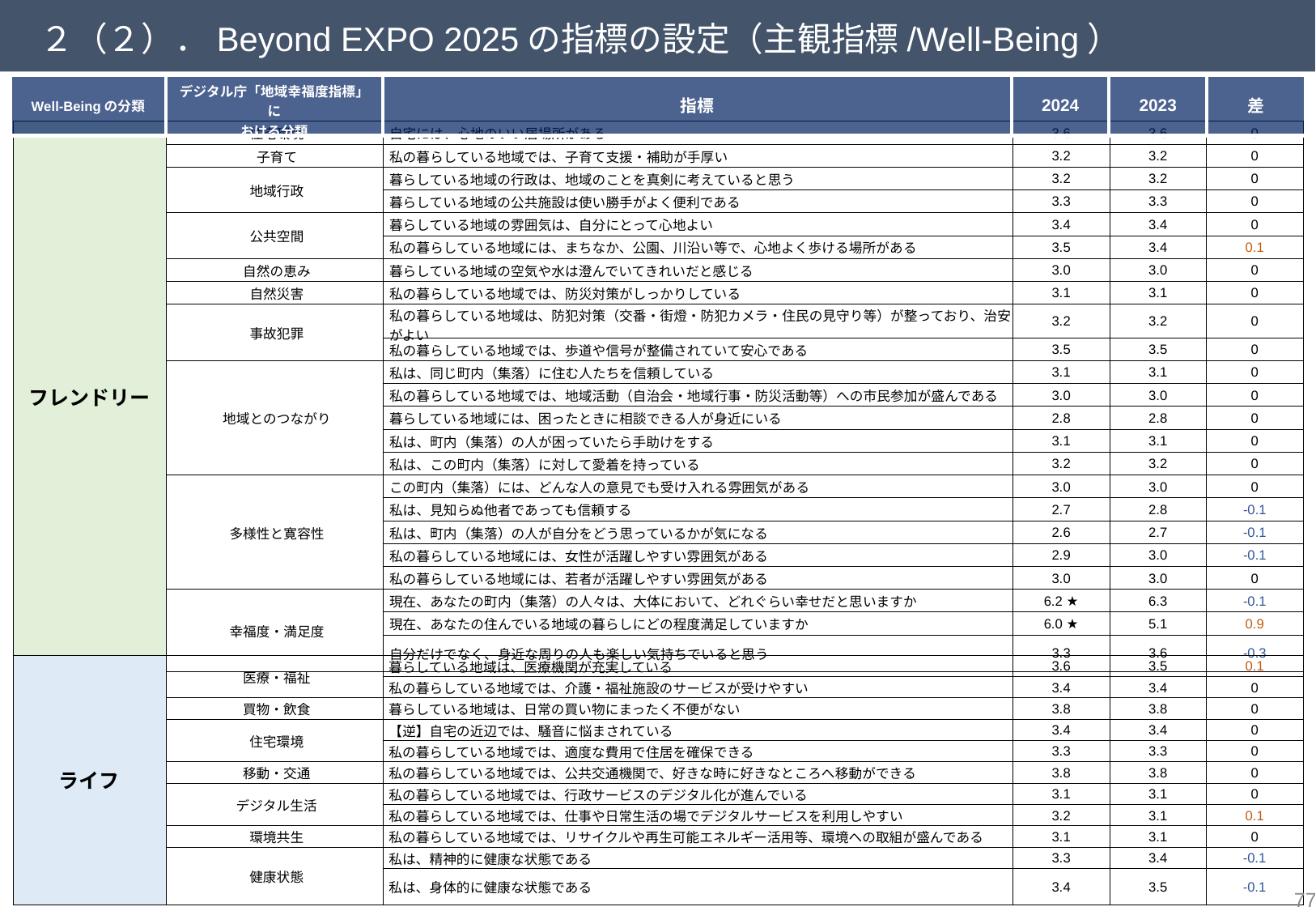

２（２）．Beyond EXPO 2025の指標の設定（主観指標/Well-Being）
| Well-Beingの分類 | デジタル庁「地域幸福度指標」に おける分類 | 指標 | 2024 | 2023 | 差 |
| --- | --- | --- | --- | --- | --- |
| フレンドリー | 住宅環境 | 自宅には、心地のいい居場所がある | 3.6 | 3.6 | 0 |
| --- | --- | --- | --- | --- | --- |
|  | 子育て | 私の暮らしている地域では、子育て支援・補助が手厚い | 3.2 | 3.2 | 0 |
|  | 地域行政 | 暮らしている地域の行政は、地域のことを真剣に考えていると思う | 3.2 | 3.2 | 0 |
|  | 地域行政 | 暮らしている地域の公共施設は使い勝手がよく便利である | 3.3 | 3.3 | 0 |
|  | 公共空間 | 暮らしている地域の雰囲気は、自分にとって心地よい | 3.4 | 3.4 | 0 |
|  | 公共空間 | 私の暮らしている地域には、まちなか、公園、川沿い等で、心地よく歩ける場所がある | 3.5 | 3.4 | 0.1 |
|  | 自然の恵み | 暮らしている地域の空気や水は澄んでいてきれいだと感じる | 3.0 | 3.0 | 0 |
|  | 自然災害 | 私の暮らしている地域では、防災対策がしっかりしている | 3.1 | 3.1 | 0 |
|  | 事故犯罪 | 私の暮らしている地域は、防犯対策（交番・街燈・防犯カメラ・住民の見守り等）が整っており、治安がよい | 3.2 | 3.2 | 0 |
|  | 事故犯罪 | 私の暮らしている地域では、歩道や信号が整備されていて安心である | 3.5 | 3.5 | 0 |
|  | 地域とのつながり | 私は、同じ町内（集落）に住む人たちを信頼している | 3.1 | 3.1 | 0 |
|  | 地域とのつながり | 私の暮らしている地域では、地域活動（自治会・地域行事・防災活動等）への市民参加が盛んである | 3.0 | 3.0 | 0 |
|  | 地域とのつながり | 暮らしている地域には、困ったときに相談できる人が身近にいる | 2.8 | 2.8 | 0 |
|  | 地域とのつながり | 私は、町内（集落）の人が困っていたら手助けをする | 3.1 | 3.1 | 0 |
|  | 地域とのつながり | 私は、この町内（集落）に対して愛着を持っている | 3.2 | 3.2 | 0 |
|  | 多様性と寛容性 | この町内（集落）には、どんな人の意見でも受け入れる雰囲気がある | 3.0 | 3.0 | 0 |
|  | 多様性と寛容性 | 私は、見知らぬ他者であっても信頼する | 2.7 | 2.8 | -0.1 |
|  | 多様性と寛容性 | 私は、町内（集落）の人が自分をどう思っているかが気になる | 2.6 | 2.7 | -0.1 |
|  | 多様性と寛容性 | 私の暮らしている地域には、女性が活躍しやすい雰囲気がある | 2.9 | 3.0 | -0.1 |
|  | 多様性と寛容性 | 私の暮らしている地域には、若者が活躍しやすい雰囲気がある | 3.0 | 3.0 | 0 |
|  | 幸福度・満足度 | 現在、あなたの町内（集落）の人々は、大体において、どれぐらい幸せだと思いますか | 6.2 ★ | 6.3 | -0.1 |
|  | 幸福度・満足度 | 現在、あなたの住んでいる地域の暮らしにどの程度満足していますか | 6.0 ★ | 5.1 | 0.9 |
|  | 幸福度・満足度 | 自分だけでなく、身近な周りの人も楽しい気持ちでいると思う | 3.3 | 3.6 | -0.3 |
| ライフ | 医療・福祉 | 暮らしている地域は、医療機関が充実している | 3.6 | 3.5 | 0.1 |
| --- | --- | --- | --- | --- | --- |
|  | 医療・福祉 | 私の暮らしている地域では、介護・福祉施設のサービスが受けやすい | 3.4 | 3.4 | 0 |
|  | 買物・飲食 | 暮らしている地域は、日常の買い物にまったく不便がない | 3.8 | 3.8 | 0 |
|  | 住宅環境 | 【逆】自宅の近辺では、騒音に悩まされている | 3.4 | 3.4 | 0 |
|  | 住宅環境 | 私の暮らしている地域では、適度な費用で住居を確保できる | 3.3 | 3.3 | 0 |
|  | 移動・交通 | 私の暮らしている地域では、公共交通機関で、好きな時に好きなところへ移動ができる | 3.8 | 3.8 | 0 |
|  | デジタル生活 | 私の暮らしている地域では、行政サービスのデジタル化が進んでいる | 3.1 | 3.1 | 0 |
|  | デジタル生活 | 私の暮らしている地域では、仕事や日常生活の場でデジタルサービスを利用しやすい | 3.2 | 3.1 | 0.1 |
|  | 環境共生 | 私の暮らしている地域では、リサイクルや再生可能エネルギー活用等、環境への取組が盛んである | 3.1 | 3.1 | 0 |
|  | 健康状態 | 私は、精神的に健康な状態である | 3.3 | 3.4 | -0.1 |
|  | 健康状態 | 私は、身体的に健康な状態である | 3.4 | 3.5 | -0.1 |
77